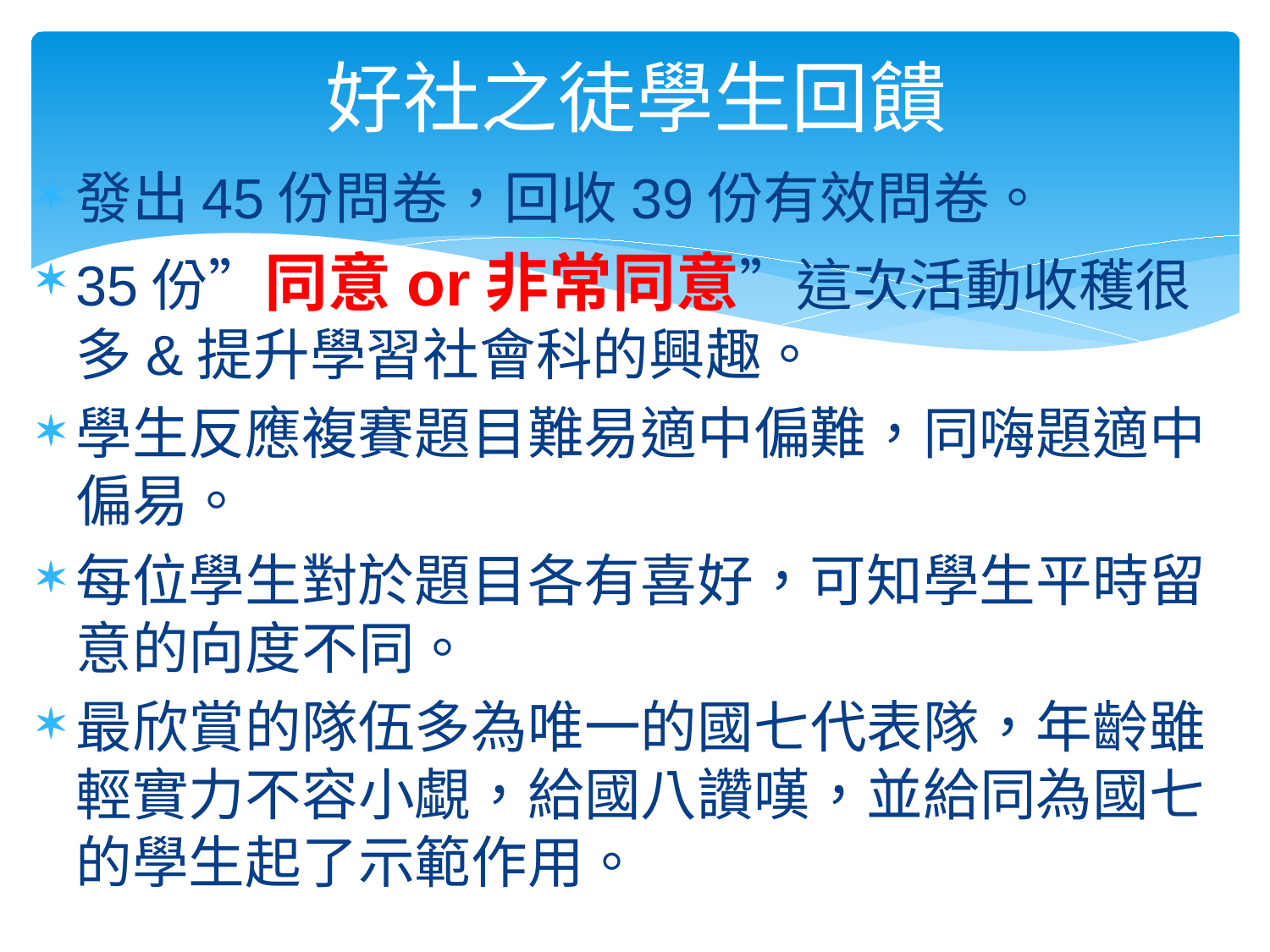

# 好社之徒學生回饋
發出45份問卷，回收39份有效問卷。
35份”同意or非常同意”這次活動收穫很多&提升學習社會科的興趣。
學生反應複賽題目難易適中偏難，同嗨題適中偏易。
每位學生對於題目各有喜好，可知學生平時留意的向度不同。
最欣賞的隊伍多為唯一的國七代表隊，年齡雖輕實力不容小覷，給國八讚嘆，並給同為國七的學生起了示範作用。